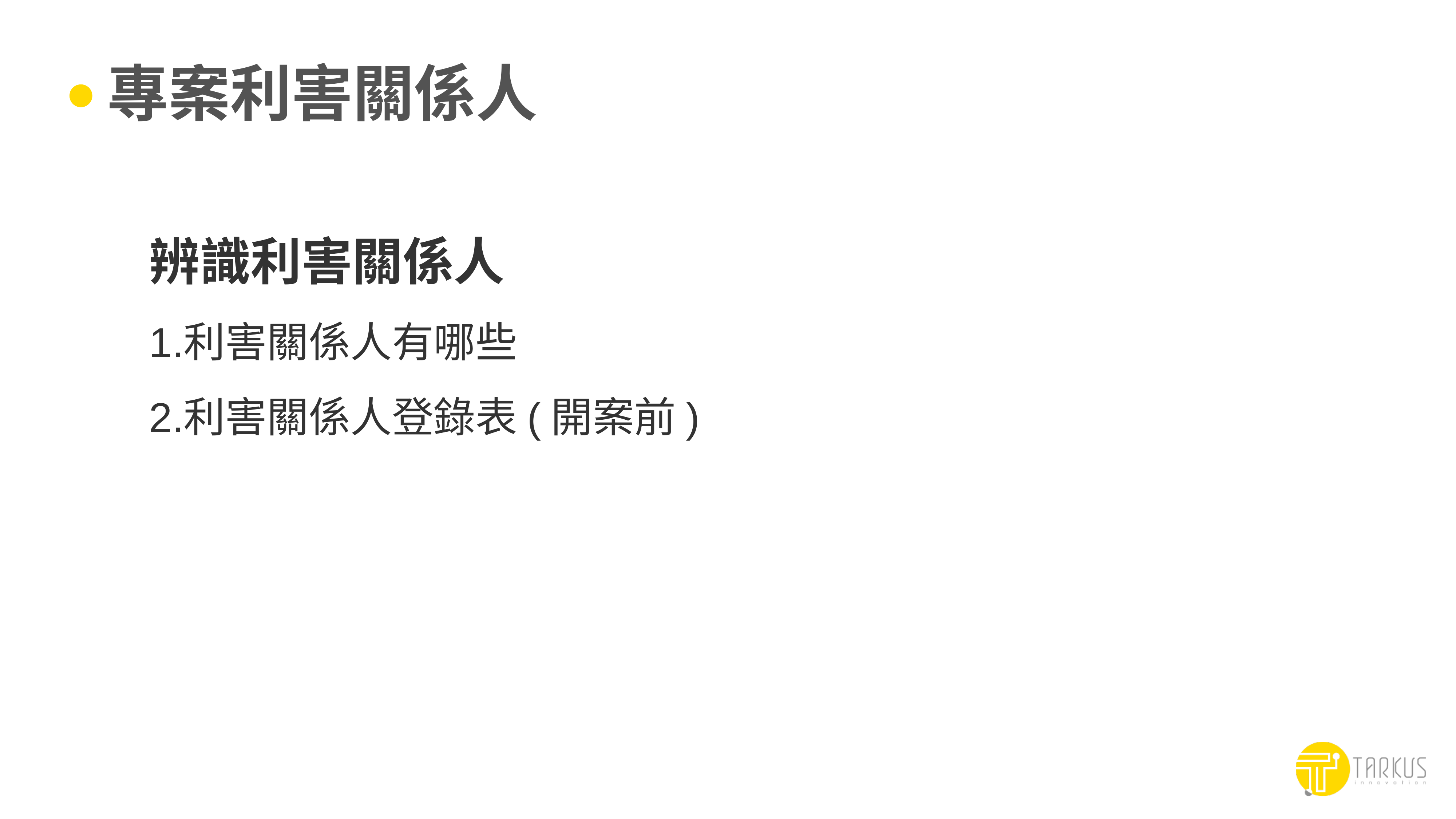

# 專案利害關係人
辨識利害關係人
利害關係人有哪些
利害關係人登錄表(開案前)